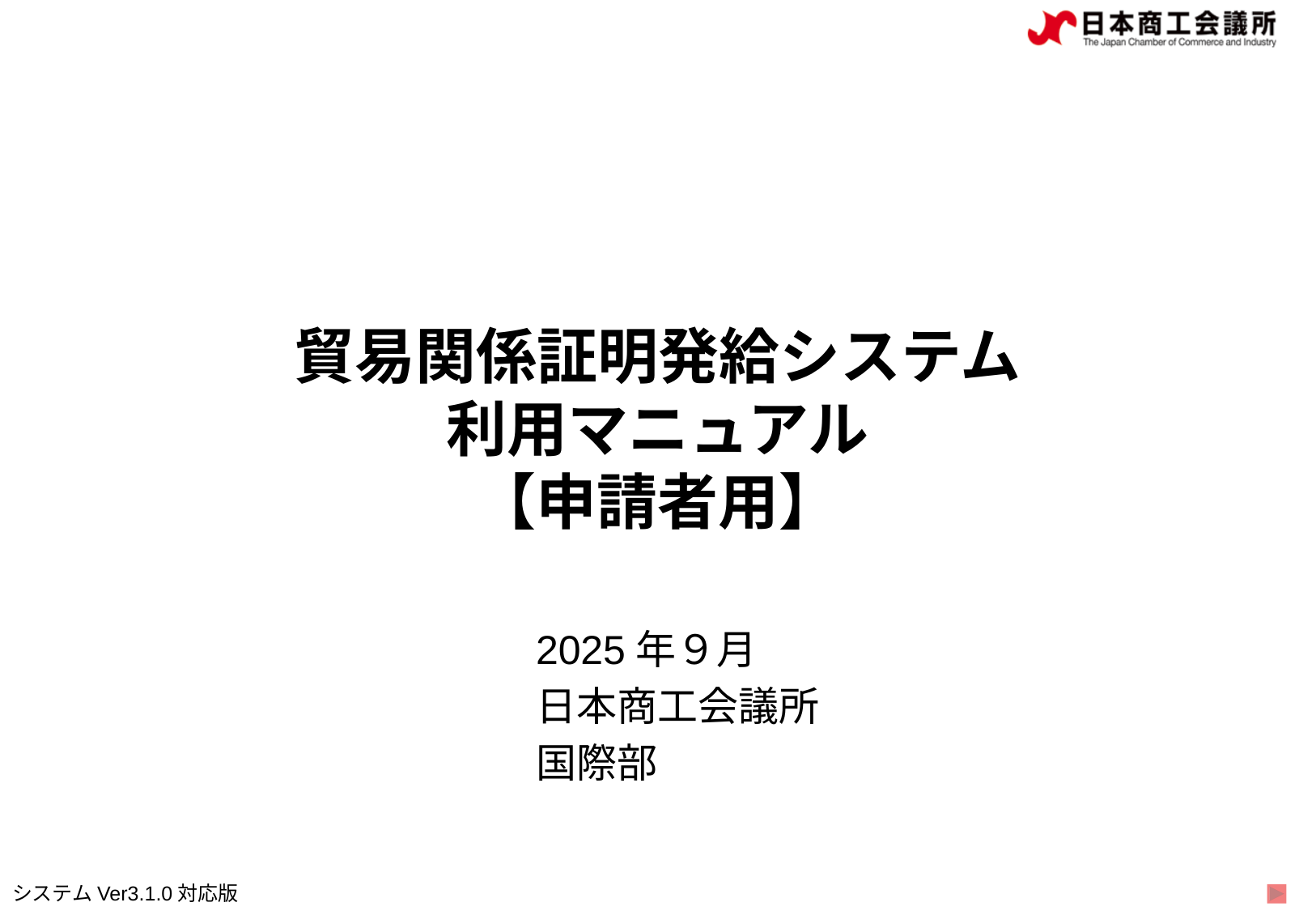

# 貿易関係証明発給システム 利用マニュアル 【申請者用】
2025年９月
日本商工会議所
国際部
システムVer3.1.0対応版